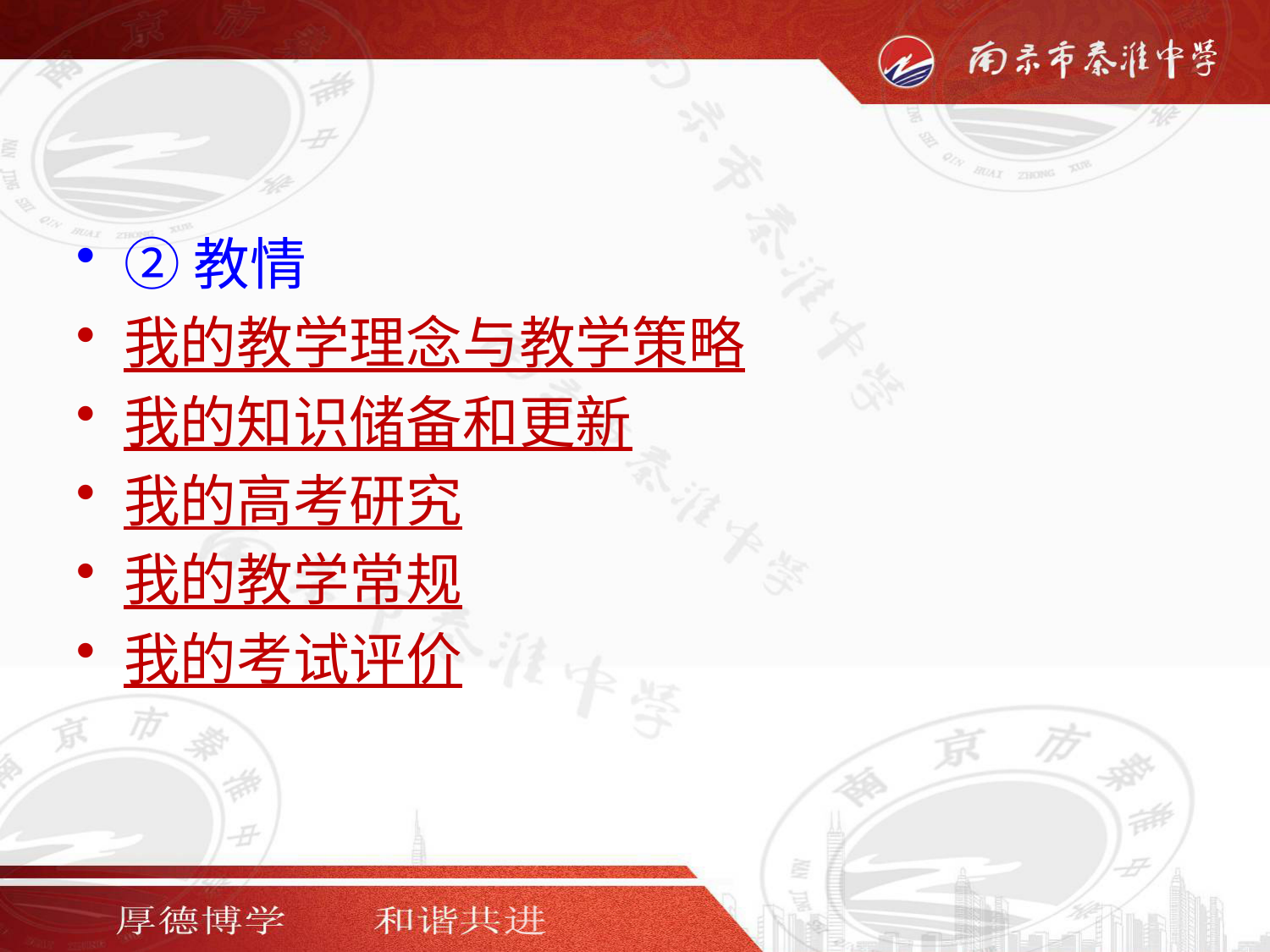

#
②教情
我的教学理念与教学策略
我的知识储备和更新
我的高考研究
我的教学常规
我的考试评价